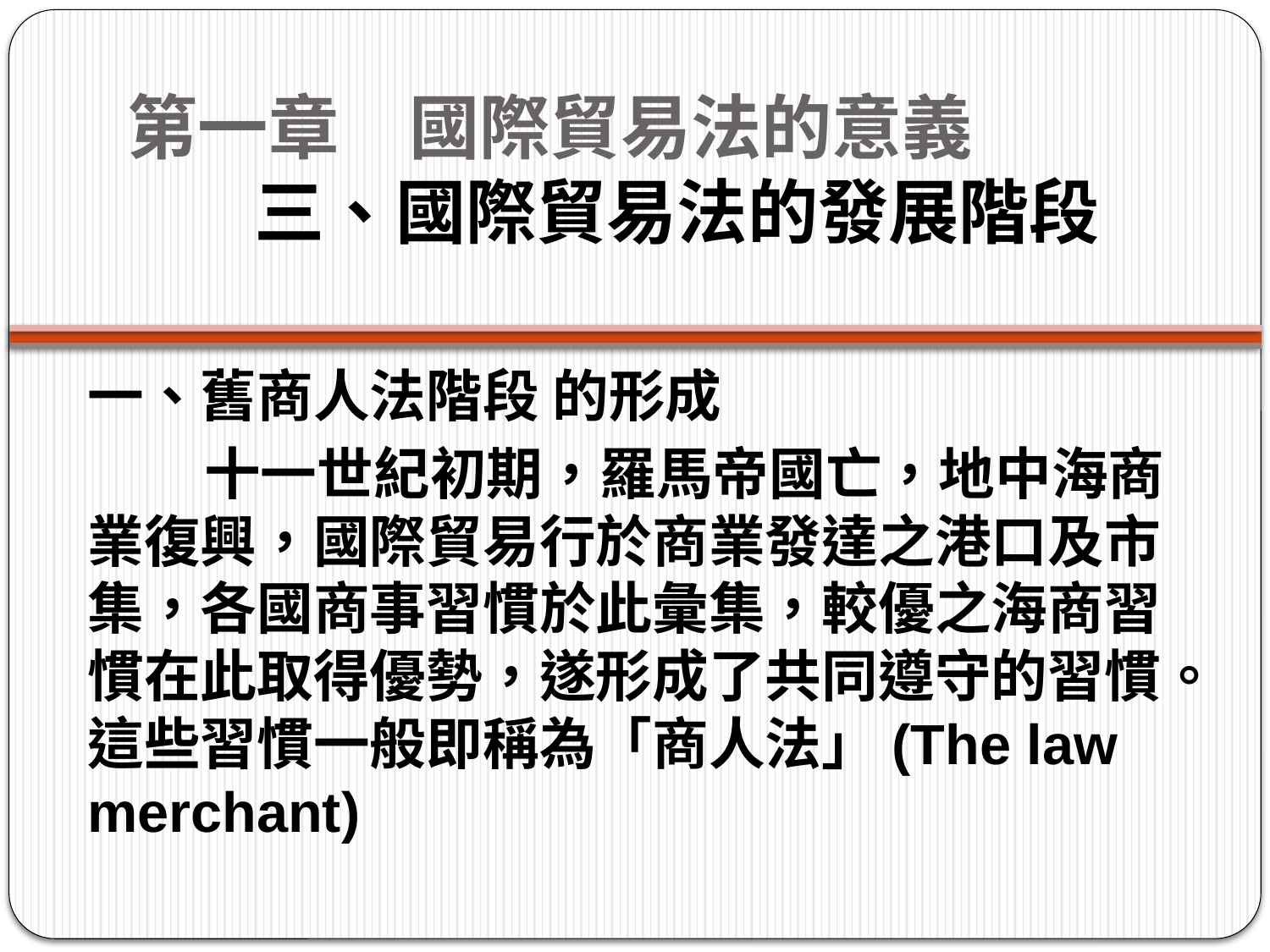

# 第一章　國際貿易法的意義 三、國際貿易法的發展階段
一、舊商人法階段 的形成
        十一世紀初期，羅馬帝國亡，地中海商業復興，國際貿易行於商業發達之港口及市集，各國商事習慣於此彙集，較優之海商習慣在此取得優勢，遂形成了共同遵守的習慣。這些習慣一般即稱為「商人法」(The law merchant)